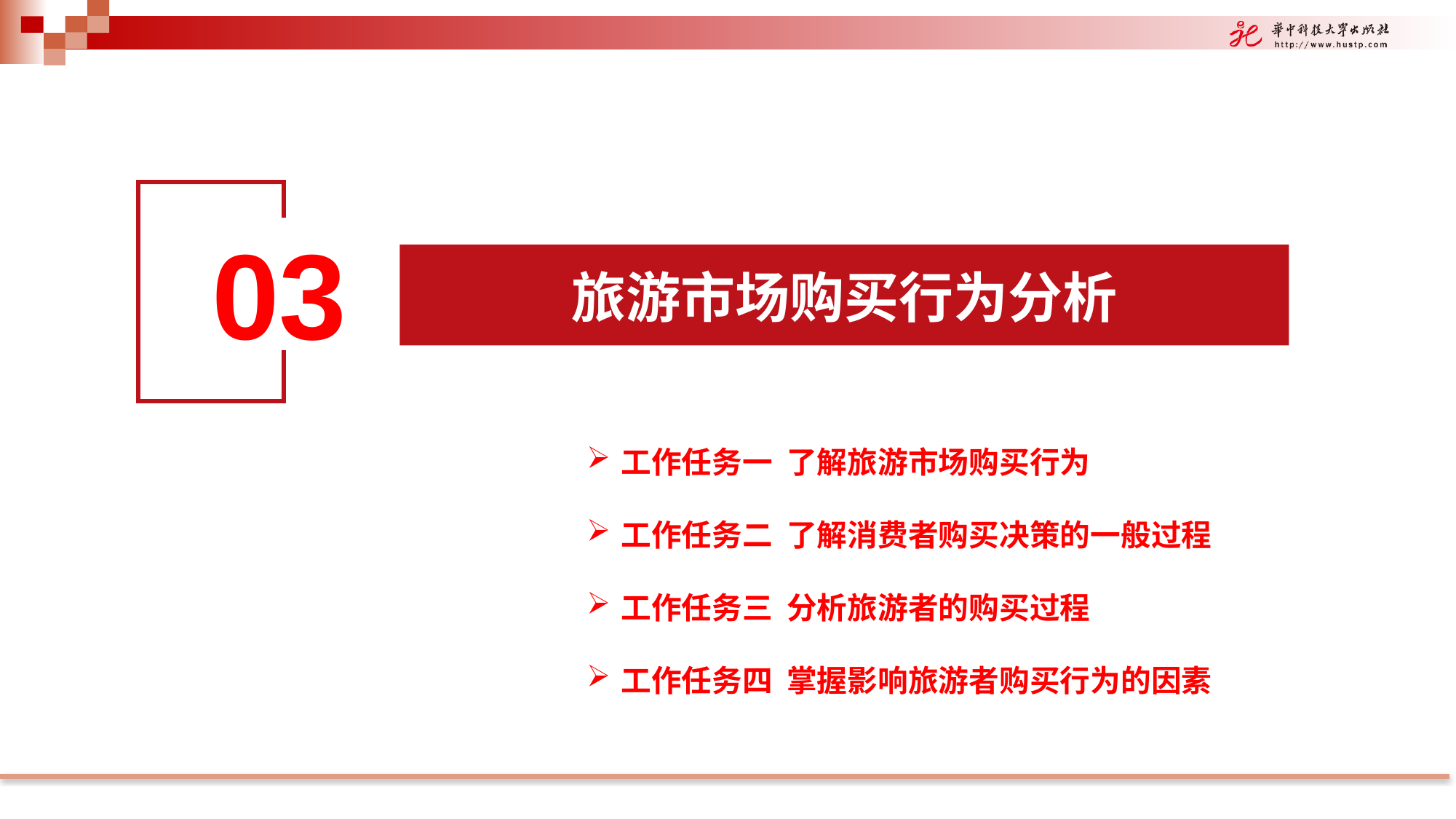

03

旅游市场购买行为分析

工作任务一  了解旅游市场购买行为
工作任务二  了解消费者购买决策的一般过程
工作任务三  分析旅游者的购买过程
工作任务四  掌握影响旅游者购买行为的因素